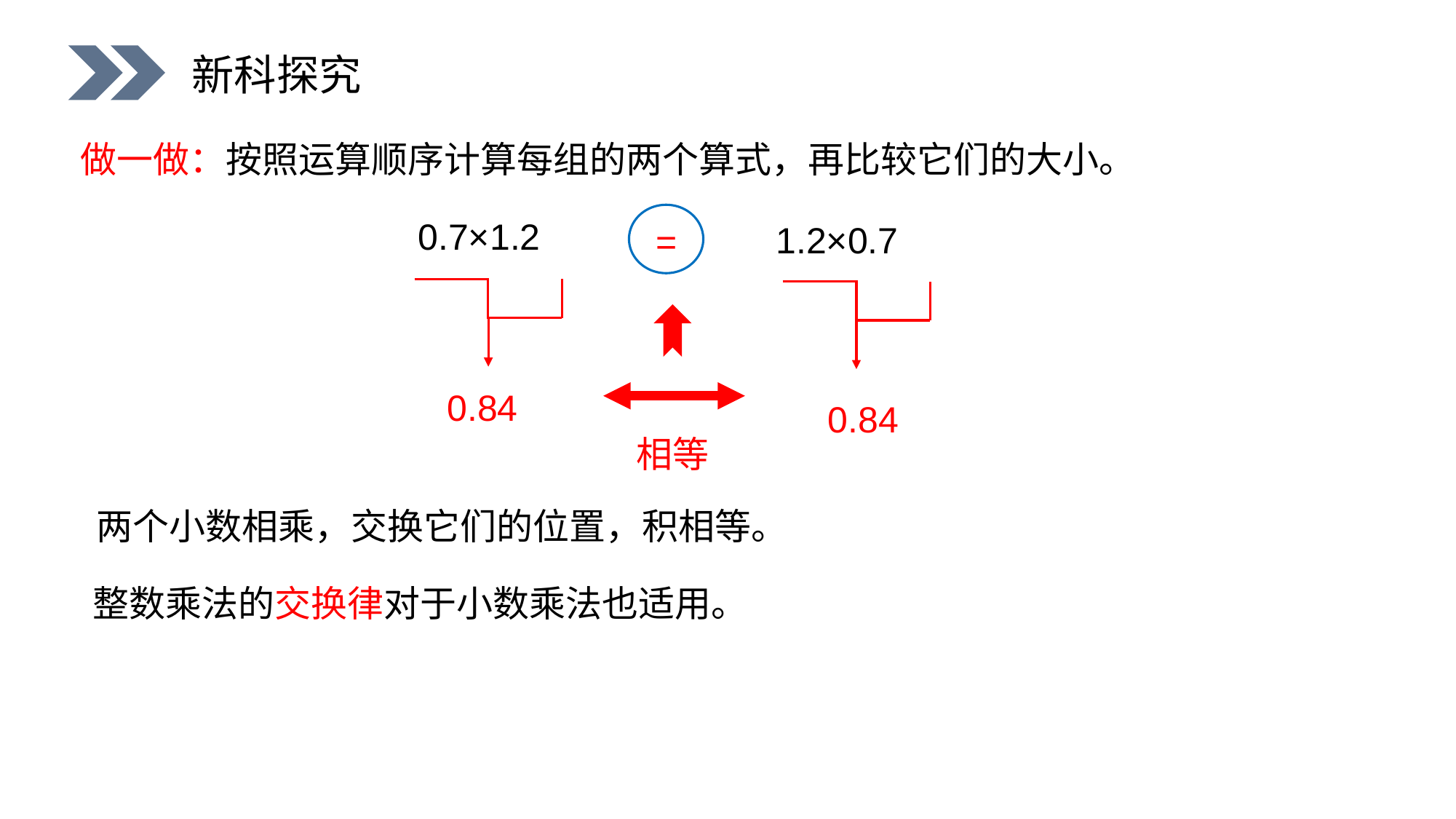

新科探究
做一做：按照运算顺序计算每组的两个算式，再比较它们的大小。
0.7×1.2
1.2×0.7

=

0.84
0.84
相等
两个小数相乘，交换它们的位置，积相等。
整数乘法的交换律对于小数乘法也适用。